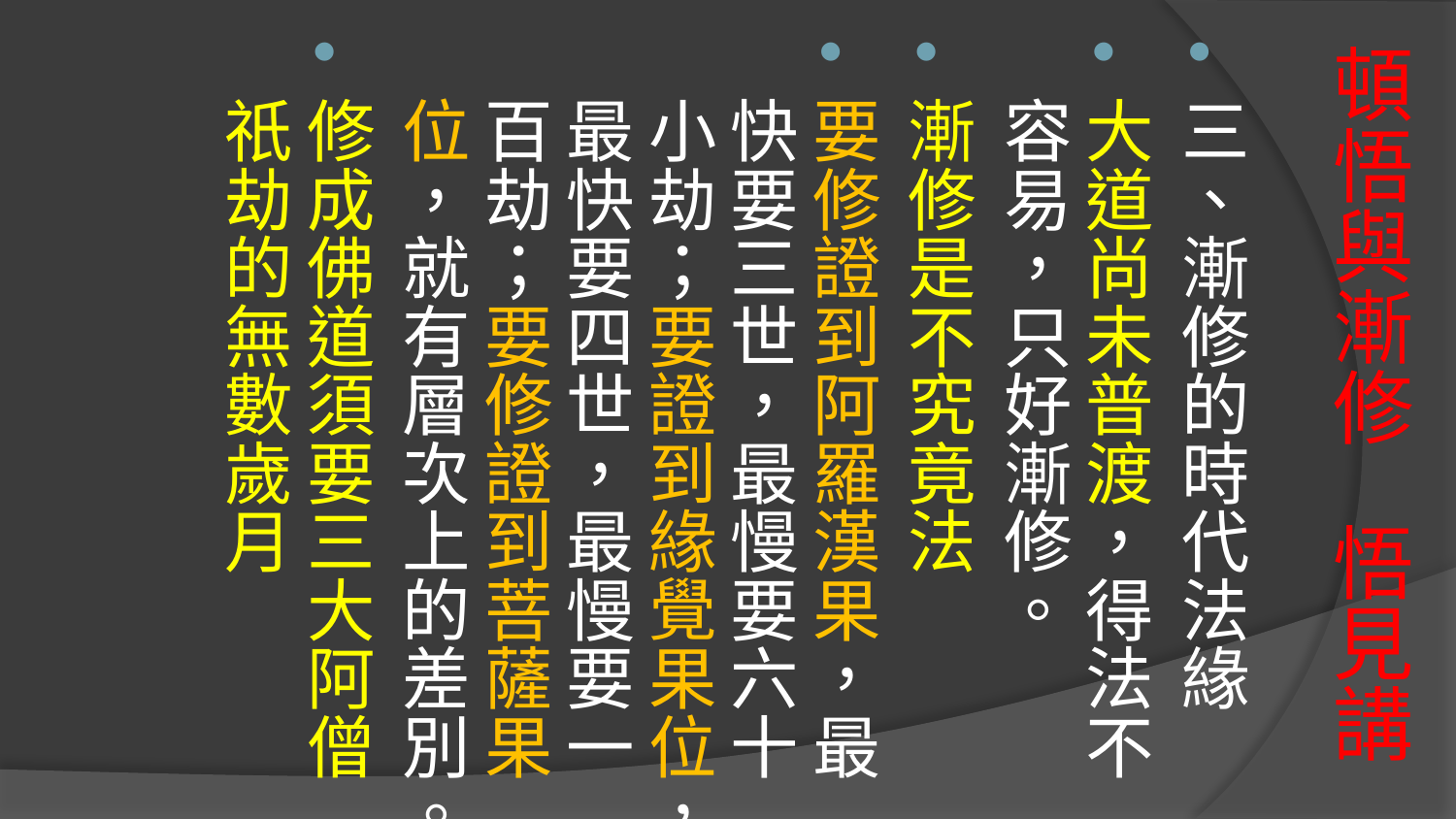

三、漸修的時代法緣
大道尚未普渡，得法不容易，只好漸修。
漸修是不究竟法
要修證到阿羅漢果，最快要三世，最慢要六十小劫；要證到緣覺果位，最快要四世，最慢要一百劫；要修證到菩薩果位，就有層次上的差別。
修成佛道須要三大阿僧祇劫的無數歲月

# 頓悟與漸修    悟見講